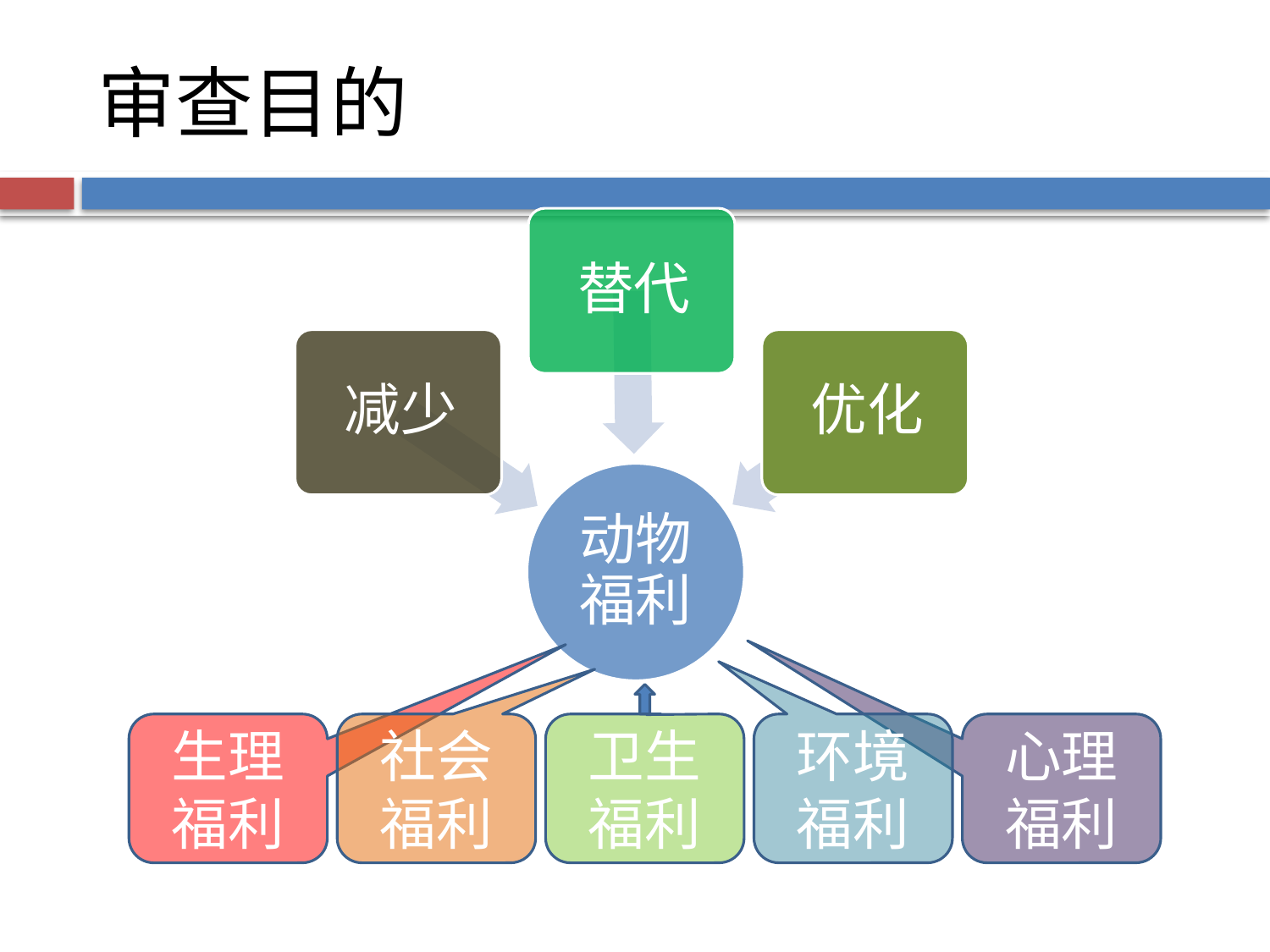

# 审查目的
动物福利
减少
替代
优化

生理福利
社会福利
卫生福利
环境福利
心理福利